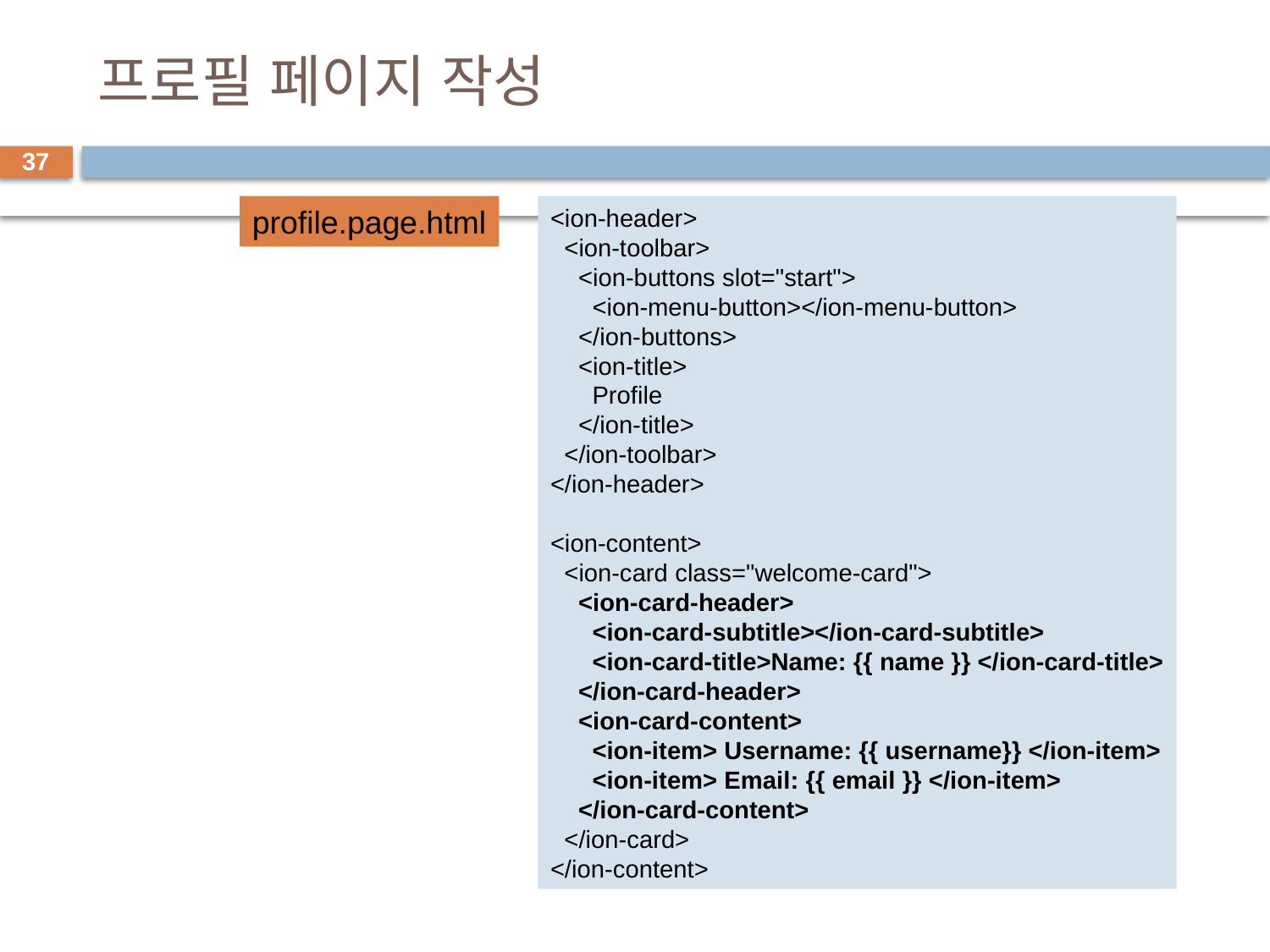

# 프로필 페이지 작성
37
profile.page.html
<ion-header>
  <ion-toolbar>
    <ion-buttons slot="start">
      <ion-menu-button></ion-menu-button>
    </ion-buttons>
    <ion-title>
      Profile
    </ion-title>
  </ion-toolbar>
</ion-header>
<ion-content>
  <ion-card class="welcome-card">
    <ion-card-header>
      <ion-card-subtitle></ion-card-subtitle>
      <ion-card-title>Name: {{ name }} </ion-card-title>
    </ion-card-header>
    <ion-card-content>
      <ion-item> Username: {{ username}} </ion-item>
      <ion-item> Email: {{ email }} </ion-item>
    </ion-card-content>
  </ion-card>
</ion-content>